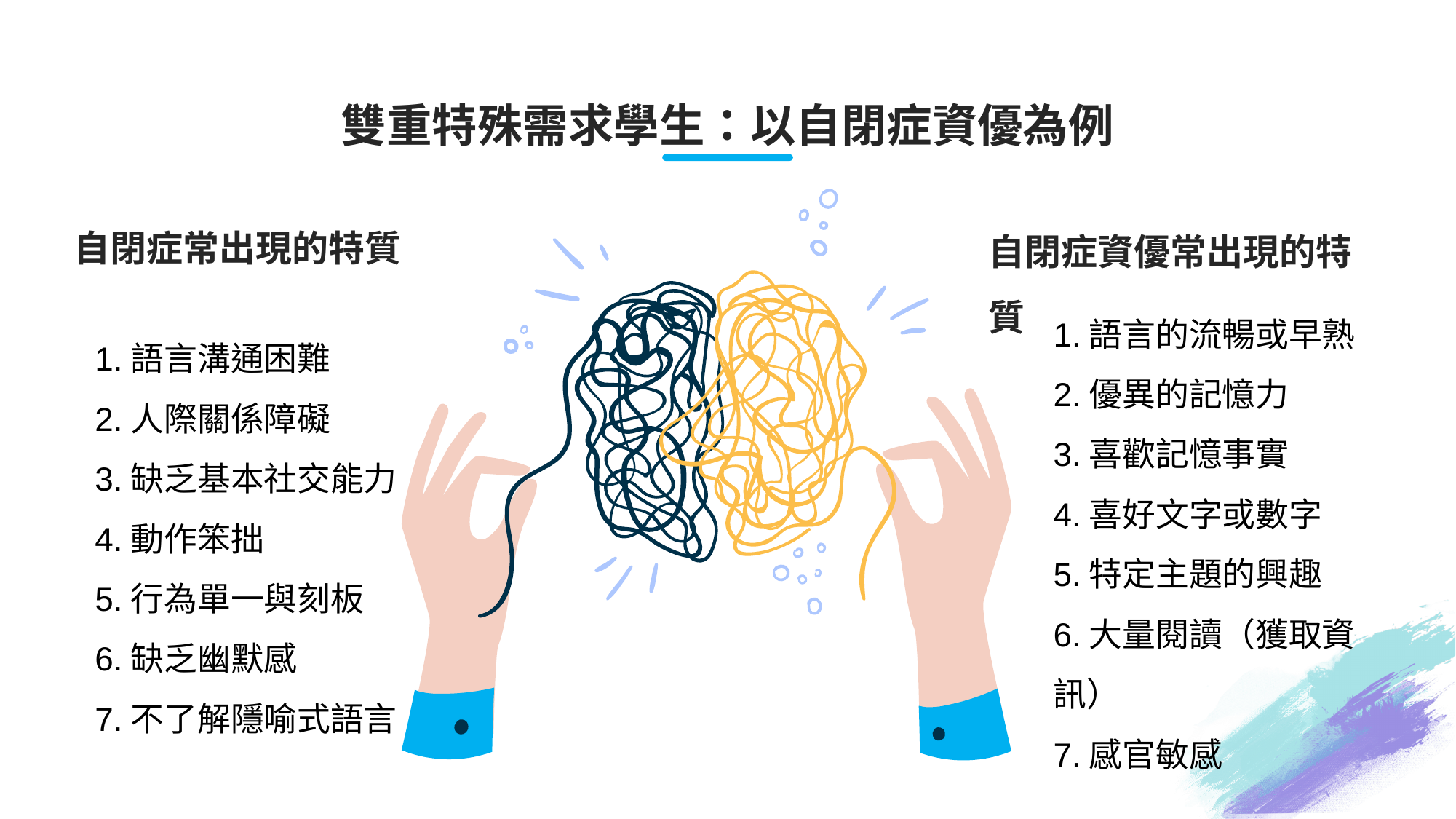

雙重特殊需求學生：以自閉症資優為例

自閉症常出現的特質
自閉症資優常出現的特質

1.語言的流暢或早熟
2.優異的記憶力
3.喜歡記憶事實
4.喜好文字或數字
5.特定主題的興趣
6.大量閱讀（獲取資訊）
7.感官敏感
1.語言溝通困難
2.人際關係障礙
3.缺乏基本社交能力
4.動作笨拙
5.行為單一與刻板
6.缺乏幽默感
7.不了解隱喻式語言